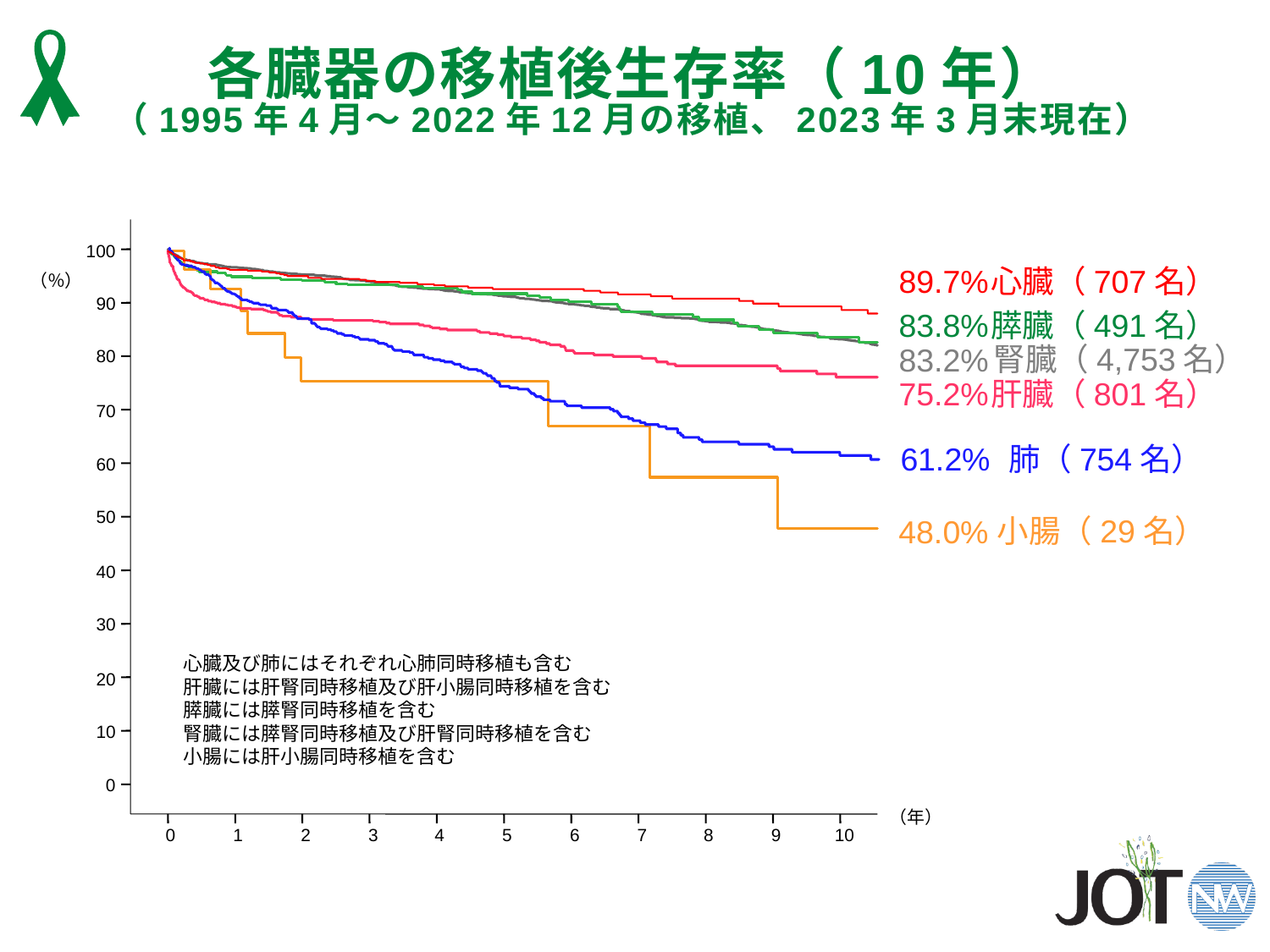

各臓器の移植後生存率（10年）
（1995年4月～2022年12月の移植、2023年3月末現在）

0
1
2
3
4
5
6
7
8
9
10
100
90
80
70
60
50
40
30
20
10
0

（％）
（年）
心臓（707名）
89.7%
膵臓（491名）
83.8%
腎臓（4,753名）
83.2%
肝臓（801名）
75.2%
61.2%
肺（754名）
小腸（29名）
48.0%
心臓及び肺にはそれぞれ心肺同時移植も含む
肝臓には肝腎同時移植及び肝小腸同時移植を含む
膵臓には膵腎同時移植を含む
腎臓には膵腎同時移植及び肝腎同時移植を含む
小腸には肝小腸同時移植を含む